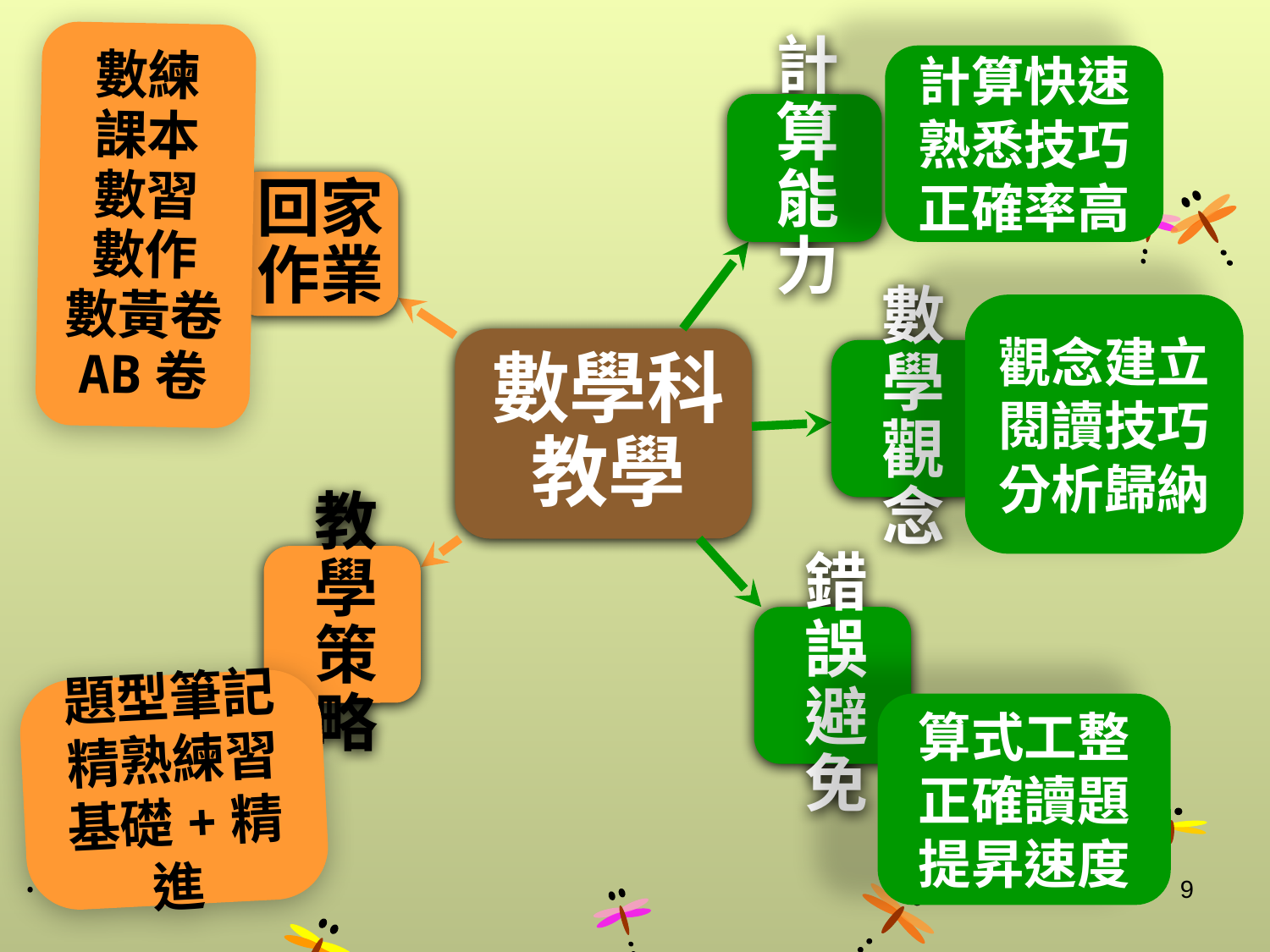

數練
課本
數習
數作
數黃卷
AB卷
計算快速
熟悉技巧
正確率高
數學科教學
計算能力
數學觀念
錯誤避免
教學策略
回家作業
觀念建立
閱讀技巧
分析歸納
題型筆記
精熟練習
基礎+精進
算式工整
正確讀題
提昇速度
9